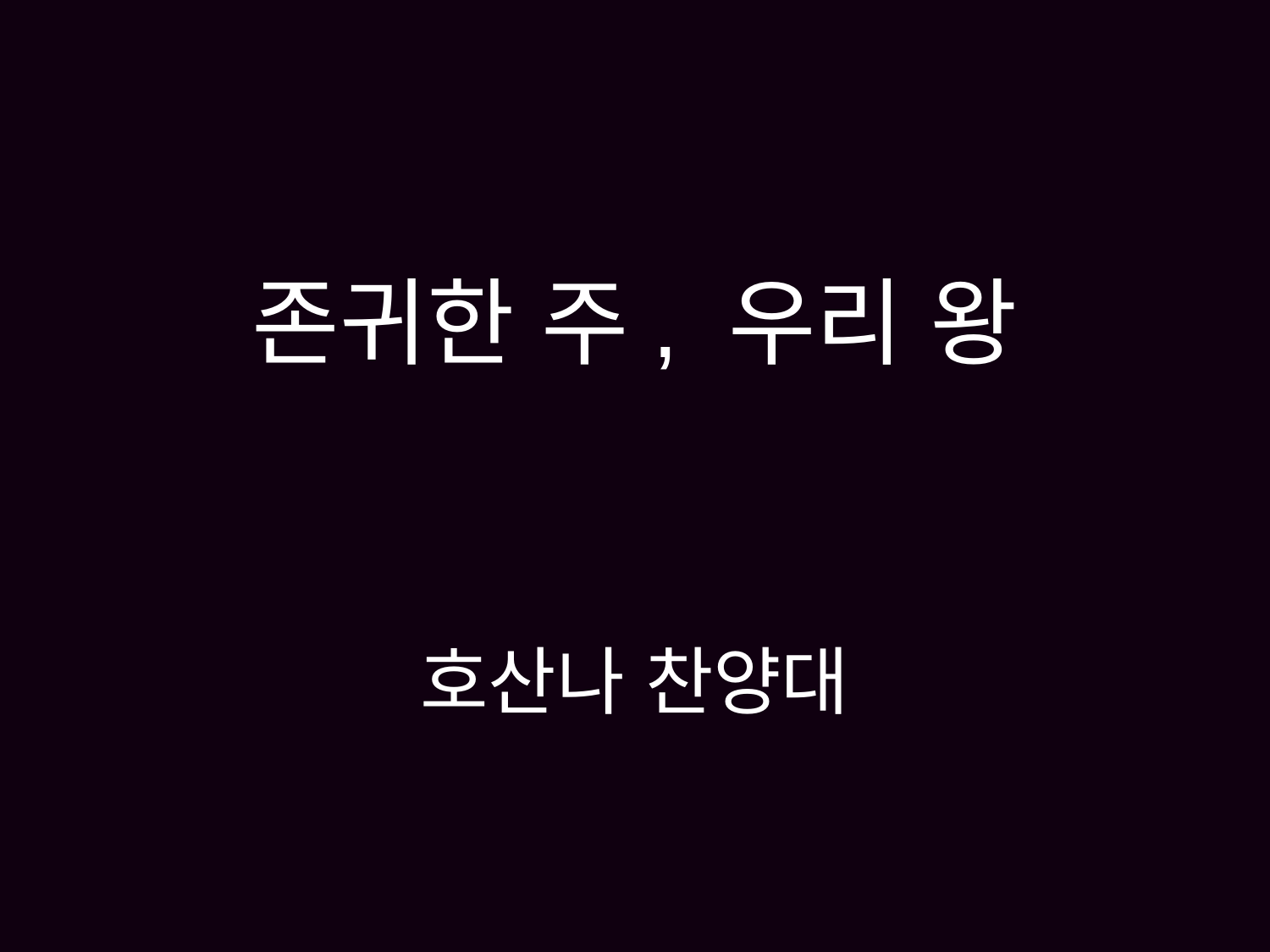

# 존귀한 주, 우리 왕 호산나 찬양대